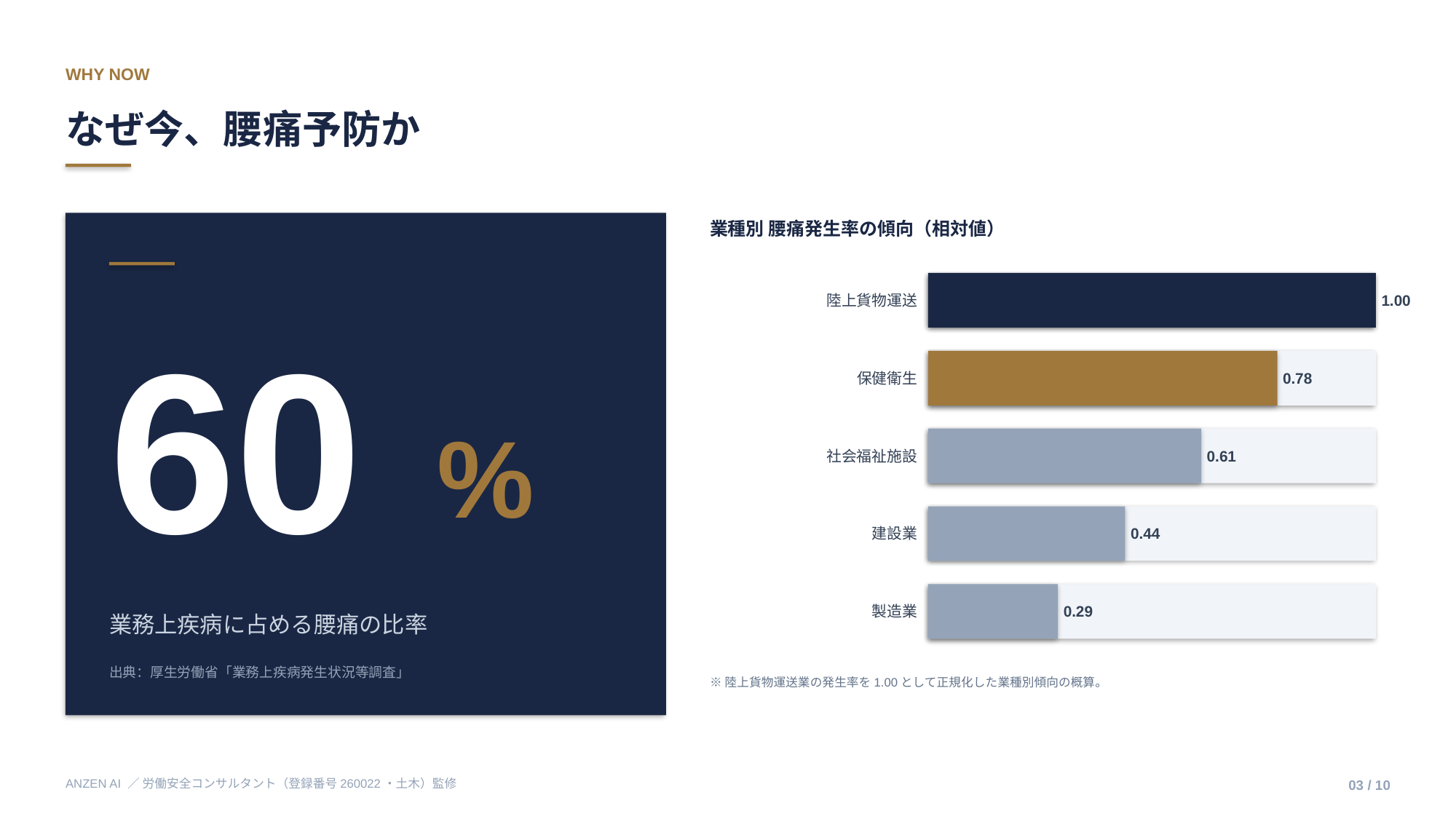

WHY NOW
なぜ今、腰痛予防か

業種別 腰痛発生率の傾向（相対値）

陸上貨物運送
1.00
60

保健衛生
0.78
%

社会福祉施設
0.61

建設業
0.44

製造業
0.29
業務上疾病に占める腰痛の比率
出典：厚生労働省「業務上疾病発生状況等調査」
※陸上貨物運送業の発生率を1.00として正規化した業種別傾向の概算。
ANZEN AI ／ 労働安全コンサルタント（登録番号260022・土木）監修
03 / 10